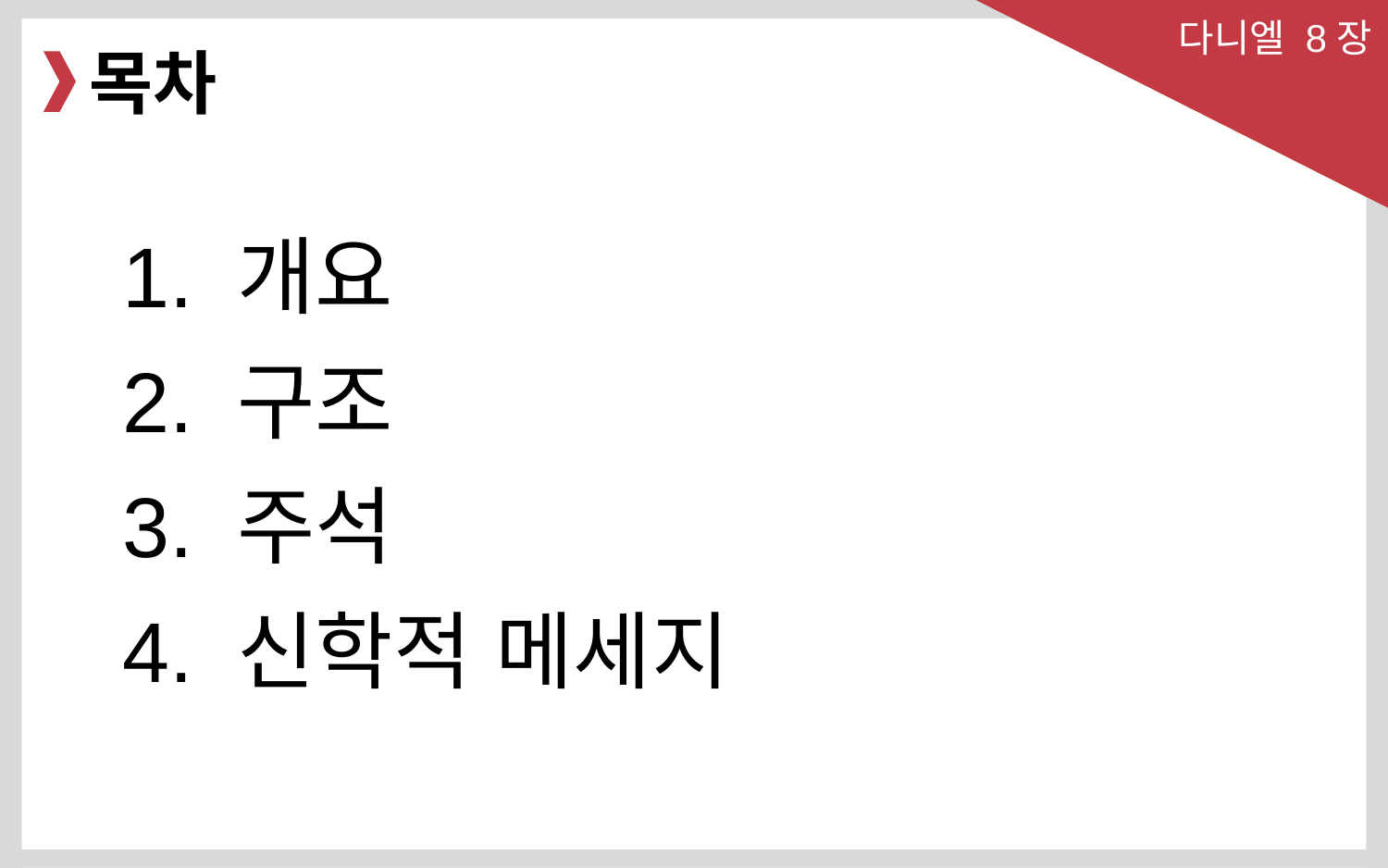

다니엘 8장
목차

1. 개요
2. 구조
3. 주석
4. 신학적 메세지